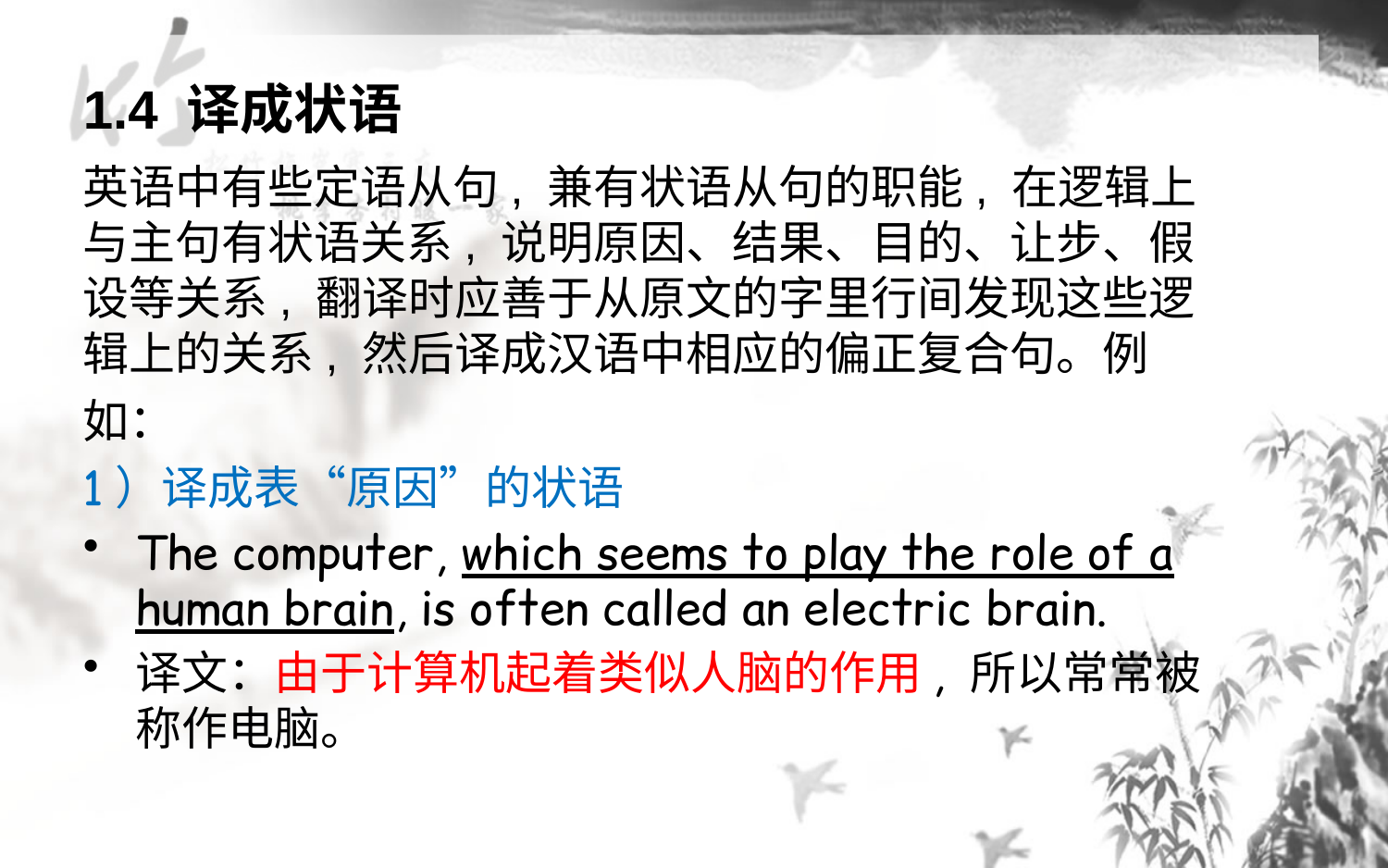

# 1.4 译成状语
英语中有些定语从句, 兼有状语从句的职能, 在逻辑上与主句有状语关系, 说明原因、结果、目的、让步、假设等关系, 翻译时应善于从原文的字里行间发现这些逻辑上的关系, 然后译成汉语中相应的偏正复合句。例如：
1）译成表“原因”的状语
The computer, which seems to play the role of a human brain, is often called an electric brain.
译文：由于计算机起着类似人脑的作用, 所以常常被称作电脑。